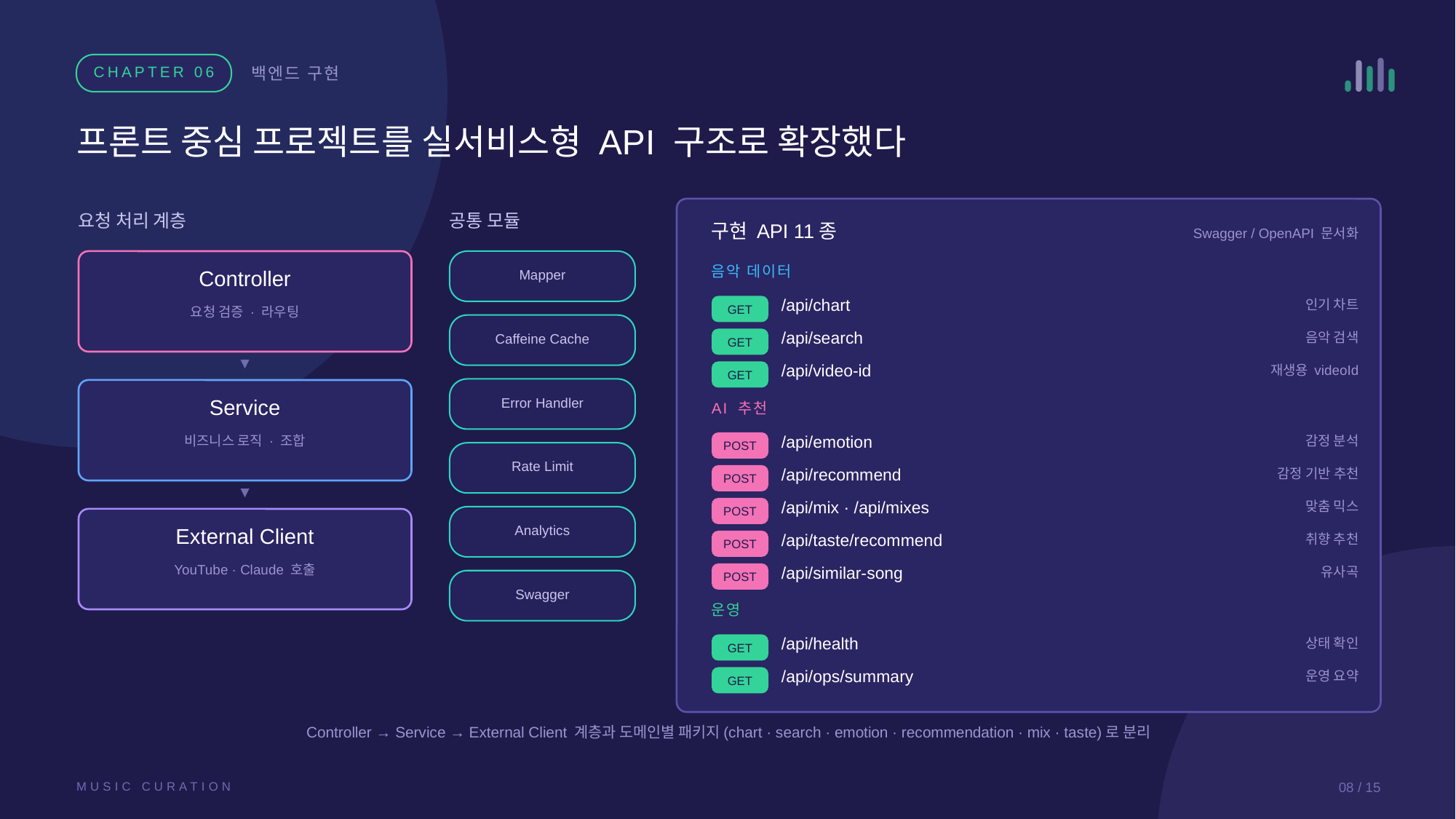

CHAPTER 06
백엔드 구현

프론트 중심 프로젝트를 실서비스형 API 구조로 확장했다

요청 처리 계층
공통 모듈
구현 API 11종
Swagger / OpenAPI 문서화

음악 데이터
Controller
Mapper
/api/chart
인기 차트

GET
요청 검증 · 라우팅

/api/search

음악 검색
Caffeine Cache
GET
▼
/api/video-id

재생용 videoId
GET

Error Handler
Service
AI 추천
/api/emotion
비즈니스 로직 · 조합

감정 분석
POST

Rate Limit
/api/recommend

감정 기반 추천
POST
▼
/api/mix · /api/mixes

맞춤 믹스
POST

Analytics
External Client
/api/taste/recommend

취향 추천
POST

YouTube · Claude 호출
/api/similar-song

유사곡
POST

Swagger
운영
/api/health

상태 확인
GET
/api/ops/summary

운영 요약
GET
Controller → Service → External Client 계층과 도메인별 패키지(chart · search · emotion · recommendation · mix · taste)로 분리
MUSIC CURATION
08 / 15